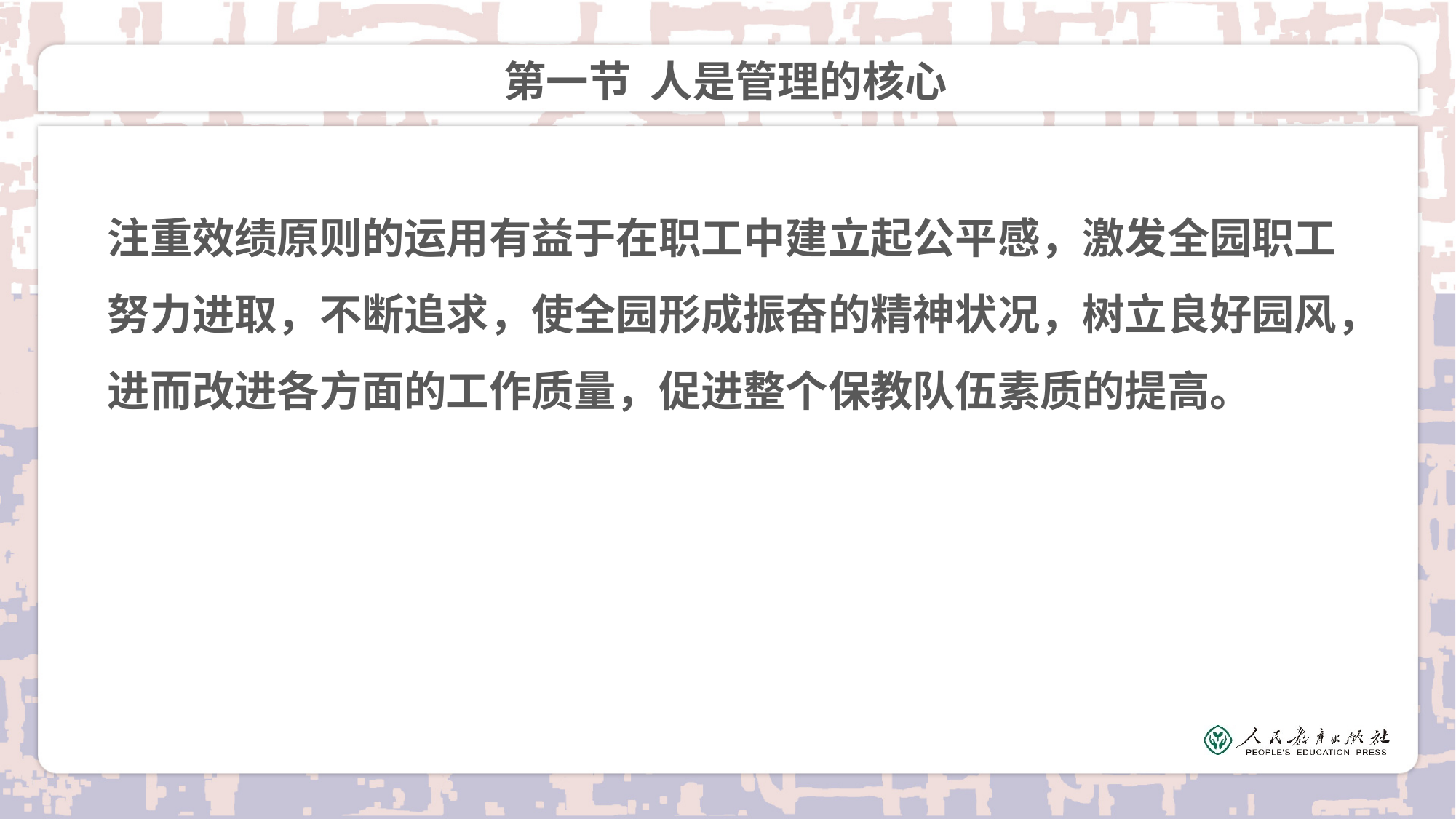

# 第一节  人是管理的核心
注重效绩原则的运用有益于在职工中建立起公平感，激发全园职工努力进取，不断追求，使全园形成振奋的精神状况，树立良好园风，进而改进各方面的工作质量，促进整个保教队伍素质的提高。